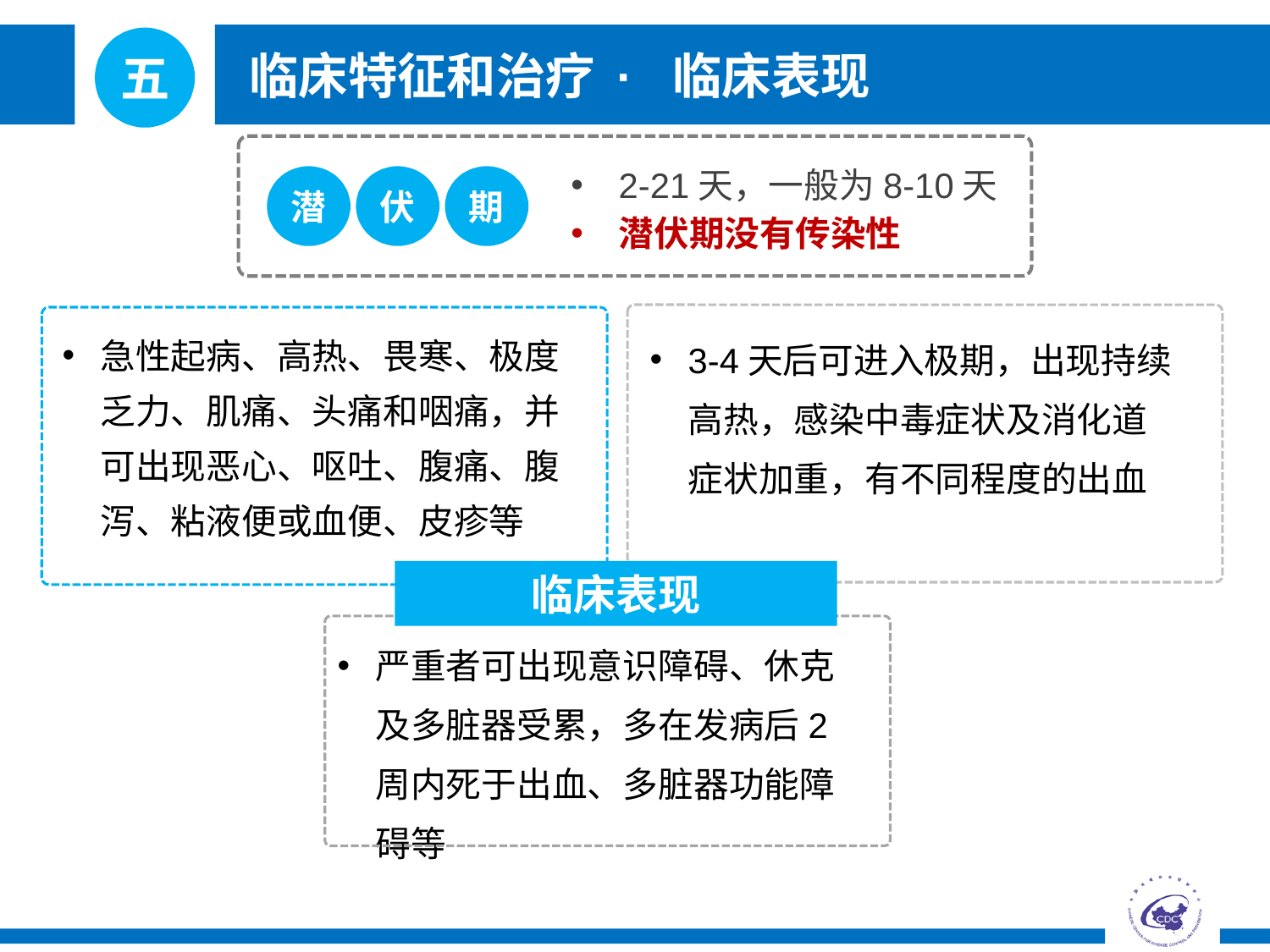

五
临床特征和治疗
·  临床表现

潜
伏
期
2-21天，一般为8-10天
潜伏期没有传染性

急性起病、高热、畏寒、极度乏力、肌痛、头痛和咽痛，并可出现恶心、呕吐、腹痛、腹泻、粘液便或血便、皮疹等
3-4天后可进入极期，出现持续高热，感染中毒症状及消化道症状加重，有不同程度的出血

严重者可出现意识障碍、休克及多脏器受累，多在发病后2周内死于出血、多脏器功能障碍等

临床表现